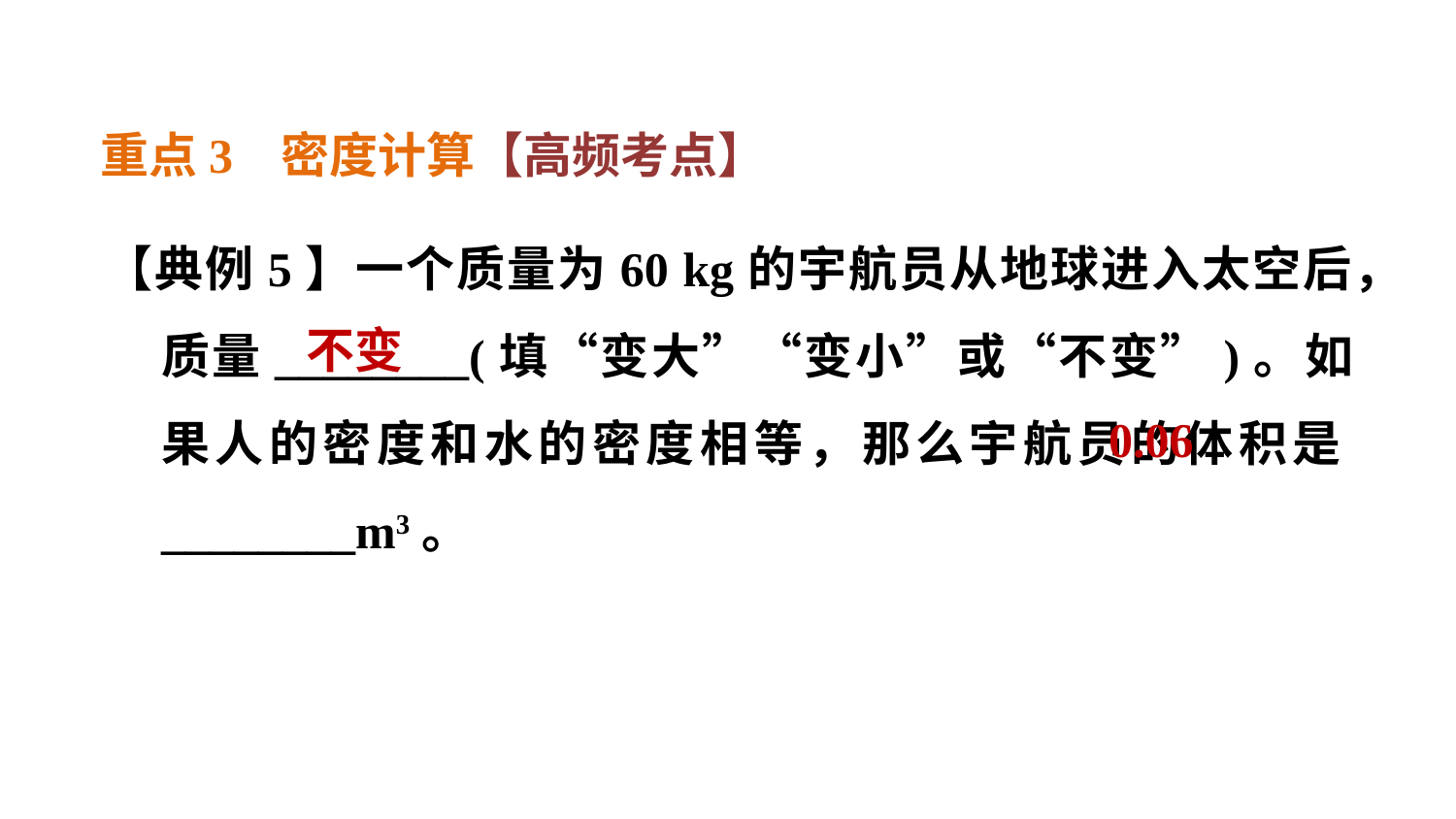

重点3   密度计算【高频考点】
【典例5】一个质量为60 kg的宇航员从地球进入太空后，质量________(填“变大”“变小”或“不变”)。如果人的密度和水的密度相等，那么宇航员的体积是________m3。
不变
0.06